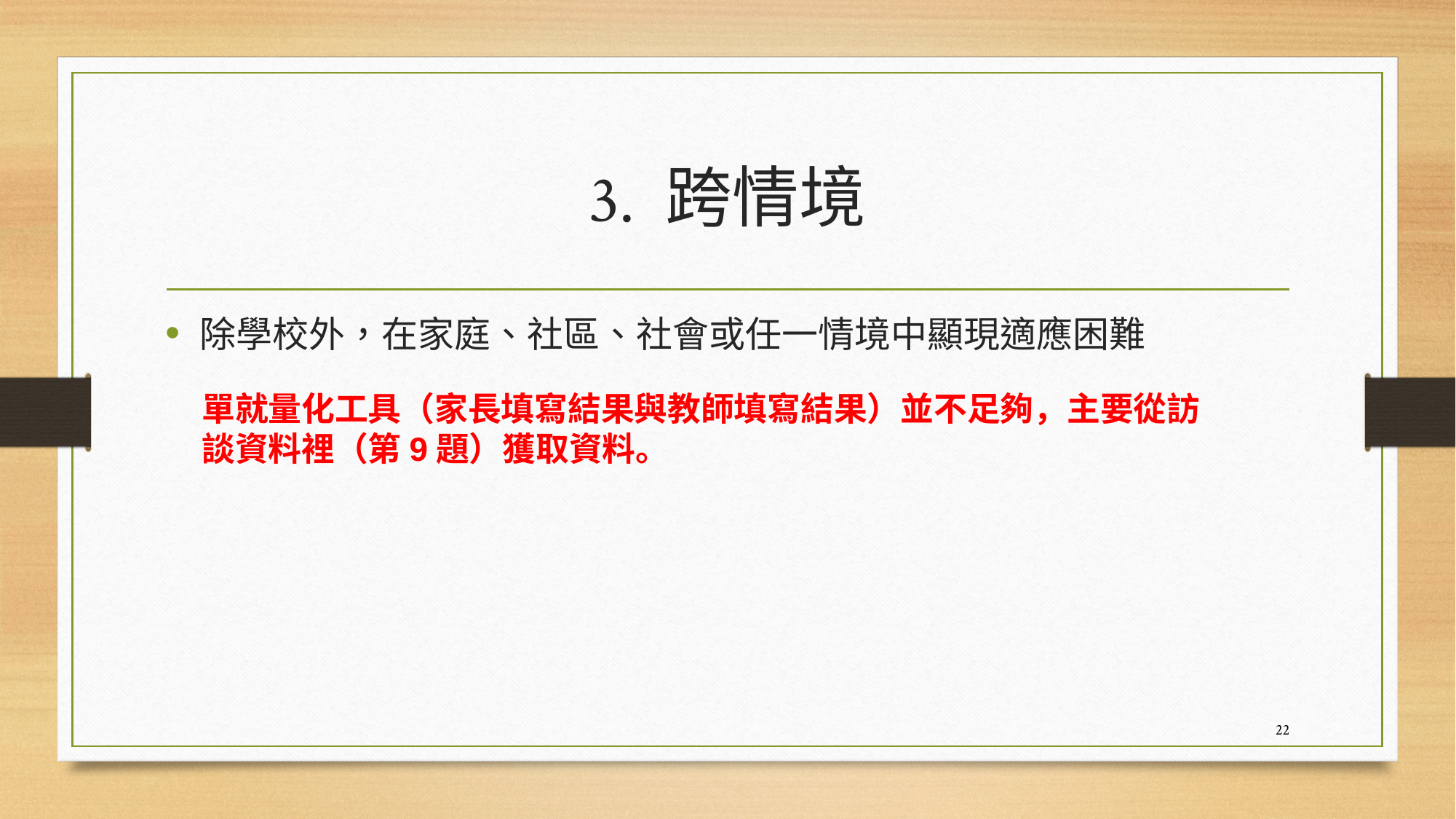

# 3. 跨情境
除學校外，在家庭、社區、社會或任一情境中顯現適應困難
單就量化工具（家長填寫結果與教師填寫結果）並不足夠，主要從訪談資料裡（第9題）獲取資料。
22